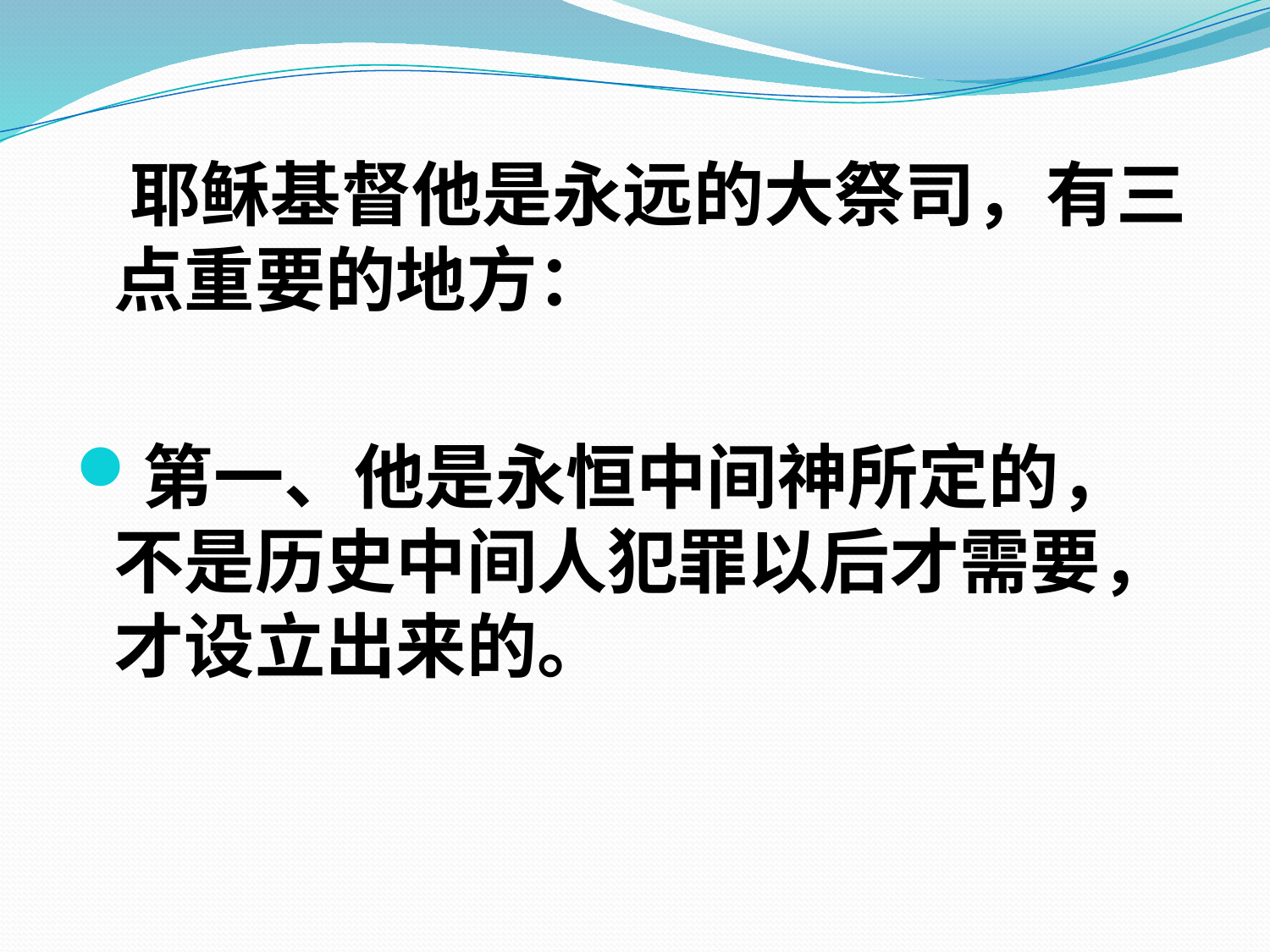

耶稣基督他是永远的大祭司，有三点重要的地方：

第一、他是永恒中间神所定的，不是历史中间人犯罪以后才需要，才设立出来的。